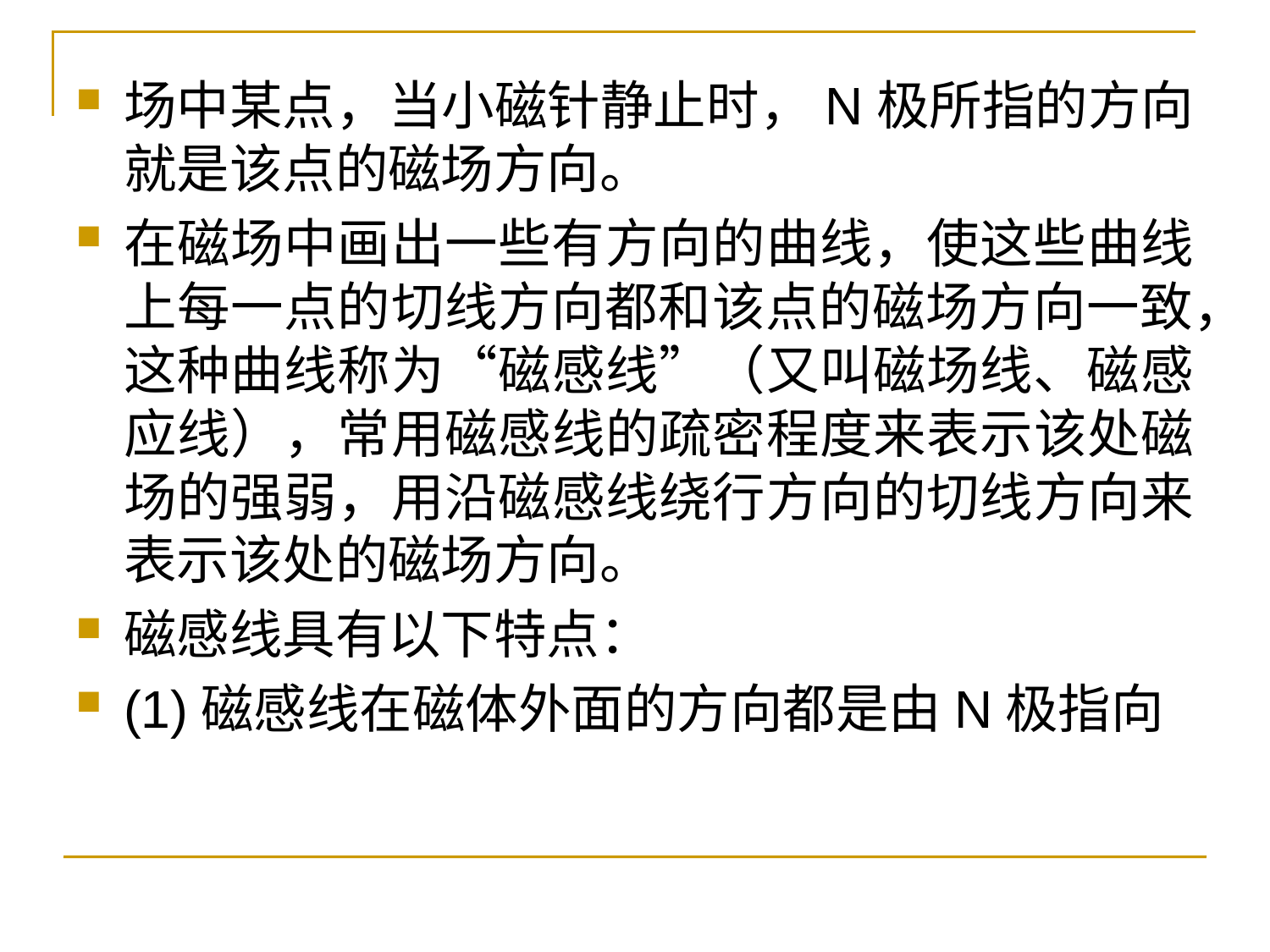

场中某点，当小磁针静止时，N极所指的方向就是该点的磁场方向。
在磁场中画出一些有方向的曲线，使这些曲线上每一点的切线方向都和该点的磁场方向一致，这种曲线称为“磁感线”（又叫磁场线、磁感应线），常用磁感线的疏密程度来表示该处磁场的强弱，用沿磁感线绕行方向的切线方向来表示该处的磁场方向。
磁感线具有以下特点：
(1)磁感线在磁体外面的方向都是由N极指向